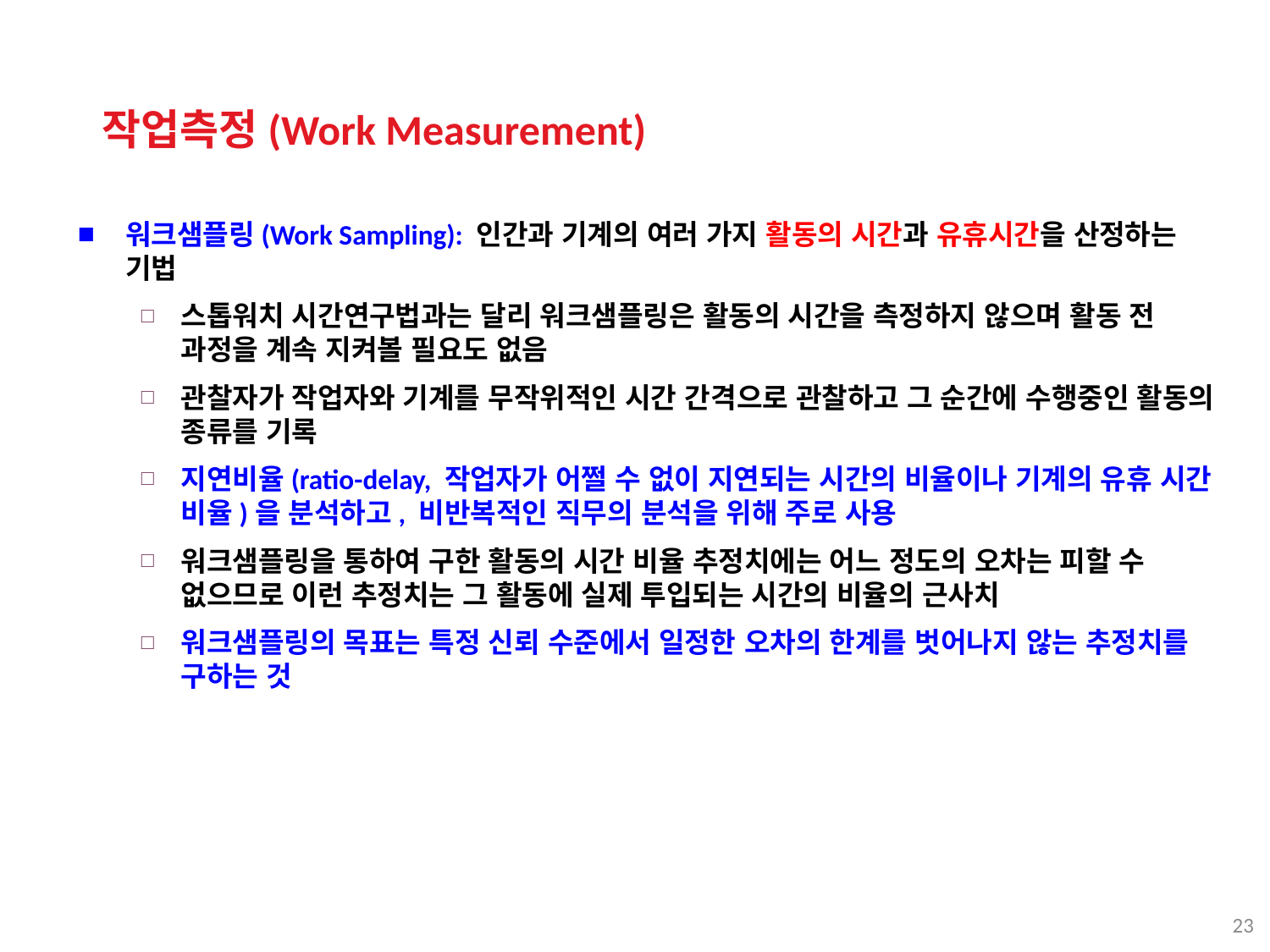

작업측정(Work Measurement)
워크샘플링(Work Sampling): 인간과 기계의 여러 가지 활동의 시간과 유휴시간을 산정하는 기법
스톱워치 시간연구법과는 달리 워크샘플링은 활동의 시간을 측정하지 않으며 활동 전 과정을 계속 지켜볼 필요도 없음
관찰자가 작업자와 기계를 무작위적인 시간 간격으로 관찰하고 그 순간에 수행중인 활동의 종류를 기록
지연비율(ratio-delay, 작업자가 어쩔 수 없이 지연되는 시간의 비율이나 기계의 유휴 시간 비율)을 분석하고, 비반복적인 직무의 분석을 위해 주로 사용
워크샘플링을 통하여 구한 활동의 시간 비율 추정치에는 어느 정도의 오차는 피할 수 없으므로 이런 추정치는 그 활동에 실제 투입되는 시간의 비율의 근사치
워크샘플링의 목표는 특정 신뢰 수준에서 일정한 오차의 한계를 벗어나지 않는 추정치를 구하는 것

23